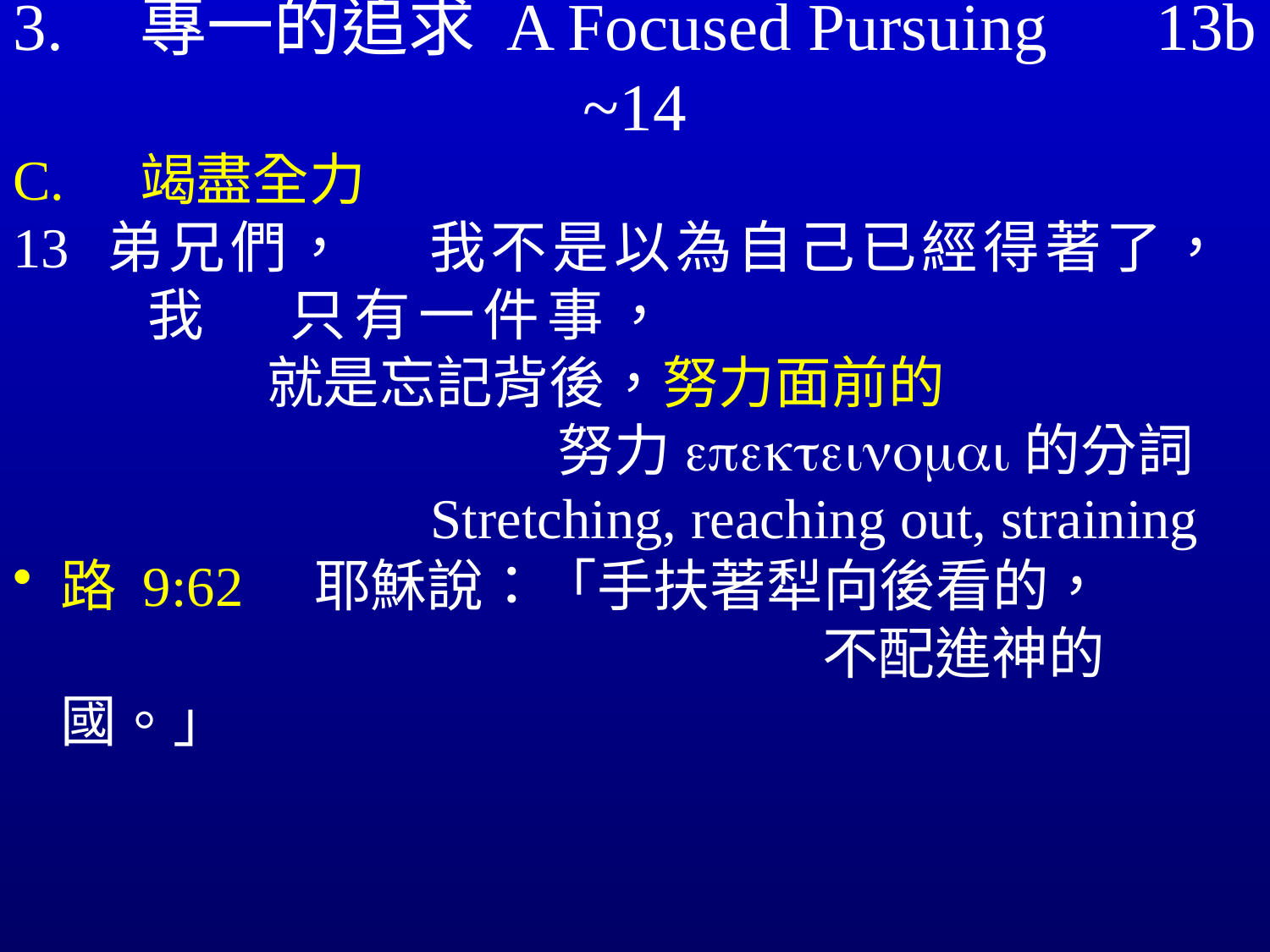

# 3.	專一的追求 A Focused Pursuing	13b ~14
C.	竭盡全力
13 弟兄們，	我不是以為自己已經得著了，		我	只有一件事，							就是忘記背後，努力面前的
				努力επεκτεινομαι的分詞
 			Stretching, reaching out, straining
路 9:62	耶穌說：「手扶著犁向後看的，							不配進神的國。」